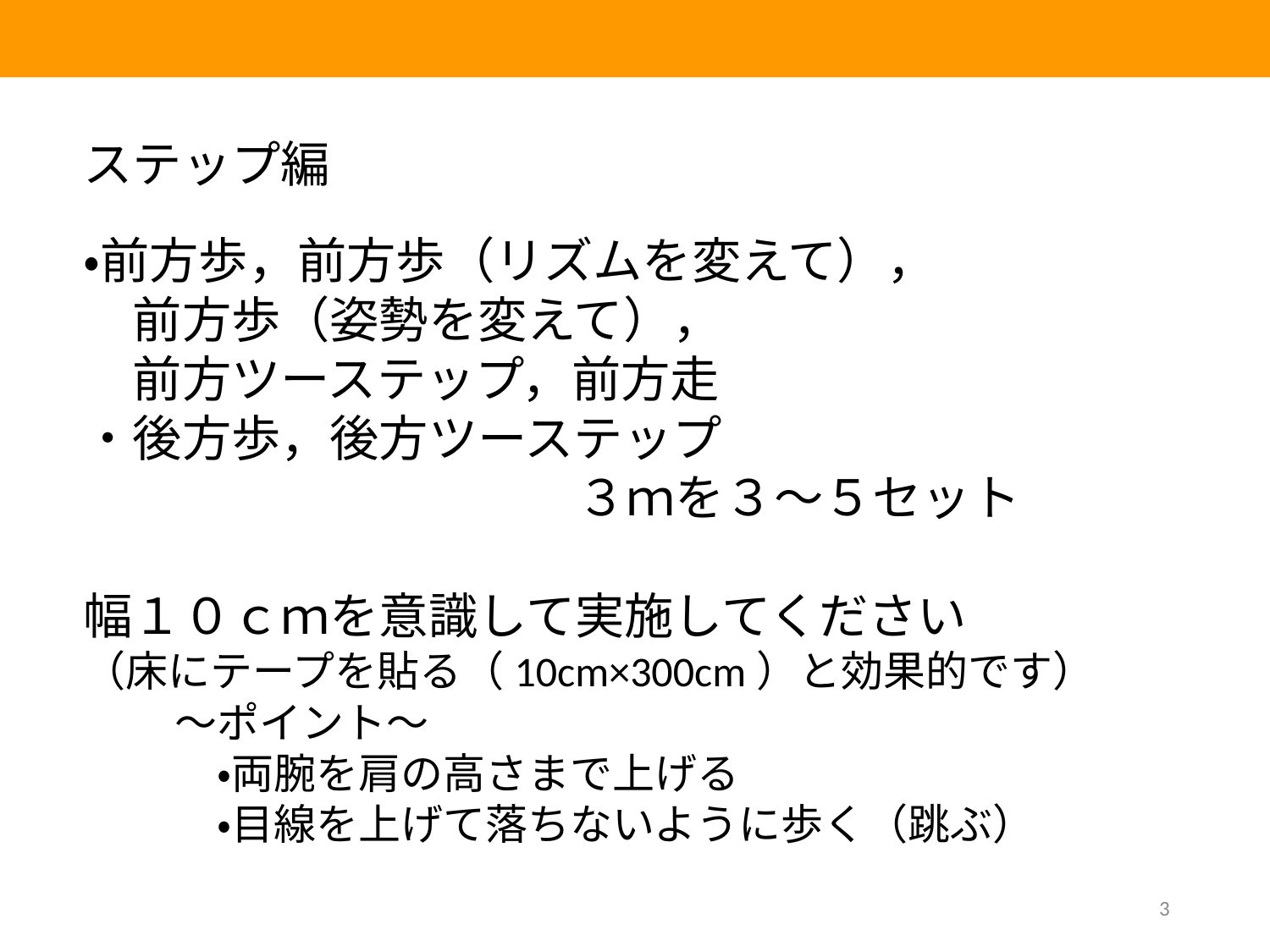

ステップ編

・前方歩，前方歩（リズムを変えて），
　前方歩（姿勢を変えて），
　前方ツーステップ，前方走
・後方歩，後方ツーステップ
　　　　　　　　　　３ｍを３～５セット

幅１０ｃｍを意識して実施してください
（床にテープを貼る（10cm×300cm）と効果的です）

～ポイント～
　・両腕を肩の高さまで上げる
　・目線を上げて落ちないように歩く（跳ぶ）

3